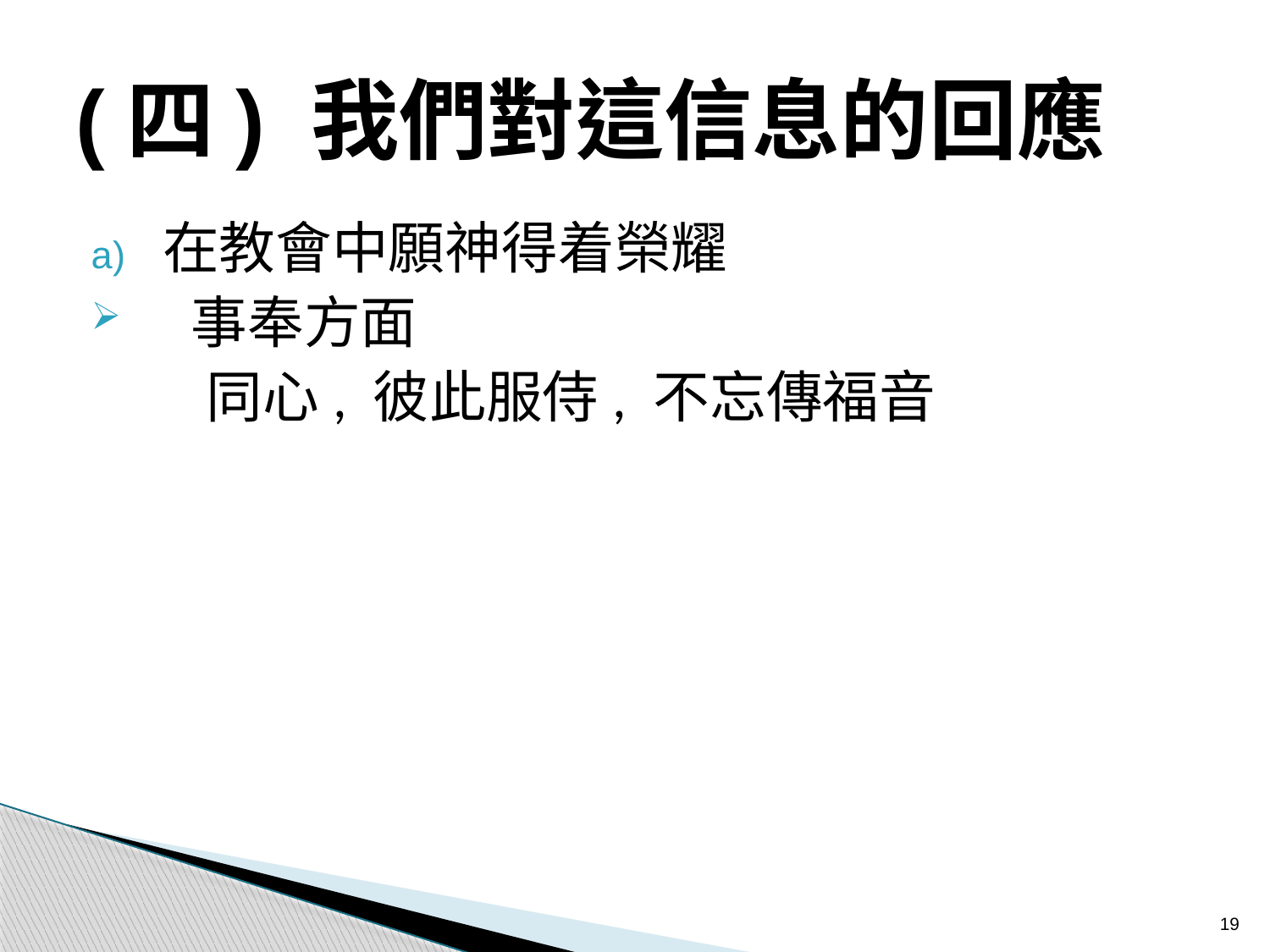

# (四) 我們對這信息的回應
在教會中願神得着榮耀
    事奉方面
        同心, 彼此服侍, 不忘傳福音

19